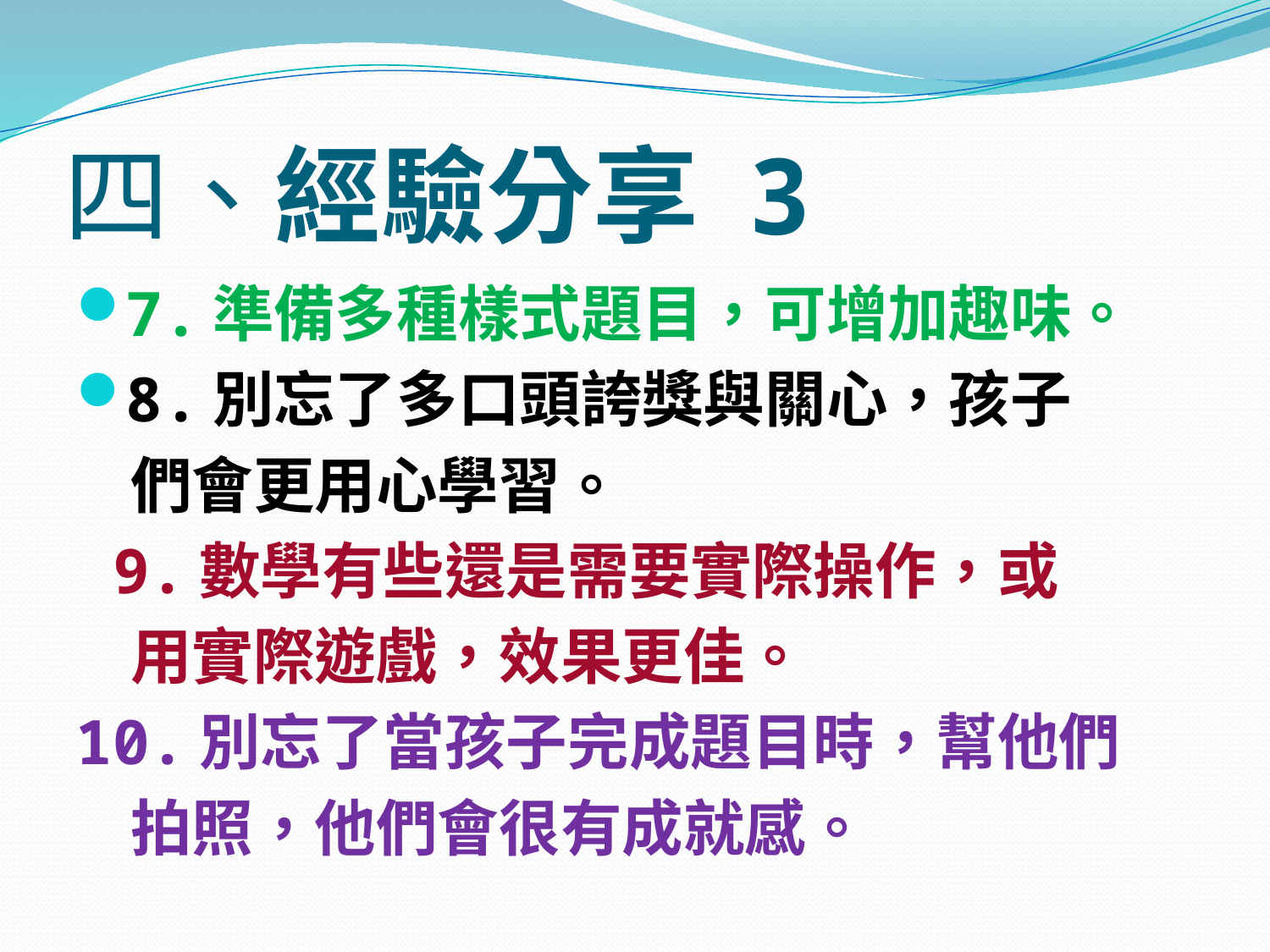

# 四、經驗分享 3
7.準備多種樣式題目，可增加趣味。
8.別忘了多口頭誇獎與關心，孩子
   們會更用心學習。
 9.數學有些還是需要實際操作，或
   用實際遊戲，效果更佳。
10.別忘了當孩子完成題目時，幫他們
   拍照，他們會很有成就感。